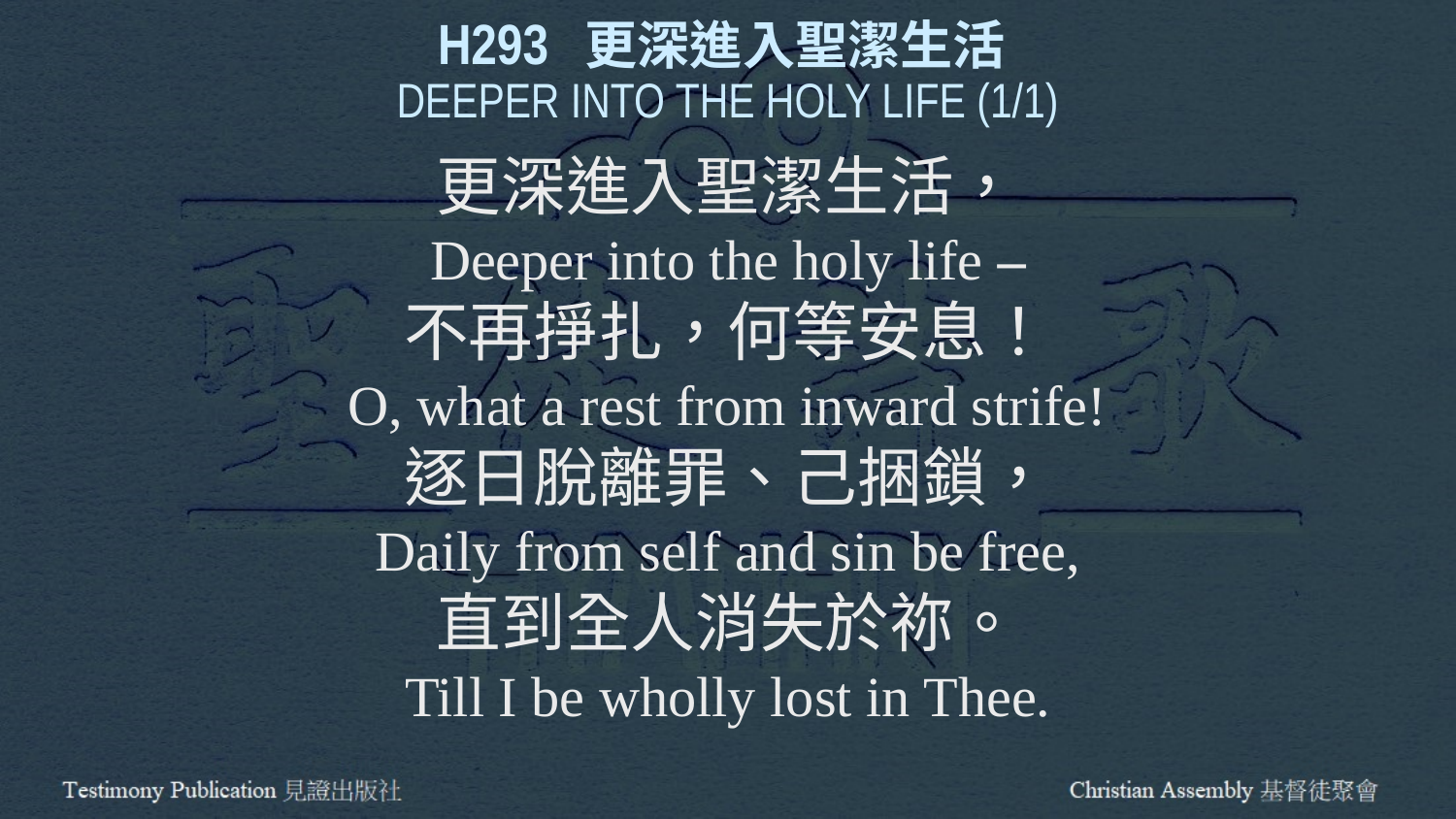

H293  更深進入聖潔生活
DEEPER INTO THE HOLY LIFE (1/1)
更深進入聖潔生活，
Deeper into the holy life –
不再掙扎，何等安息！
O, what a rest from inward strife!
逐日脫離罪、己捆鎖，
Daily from self and sin be free,
直到全人消失於祢。
Till I be wholly lost in Thee.